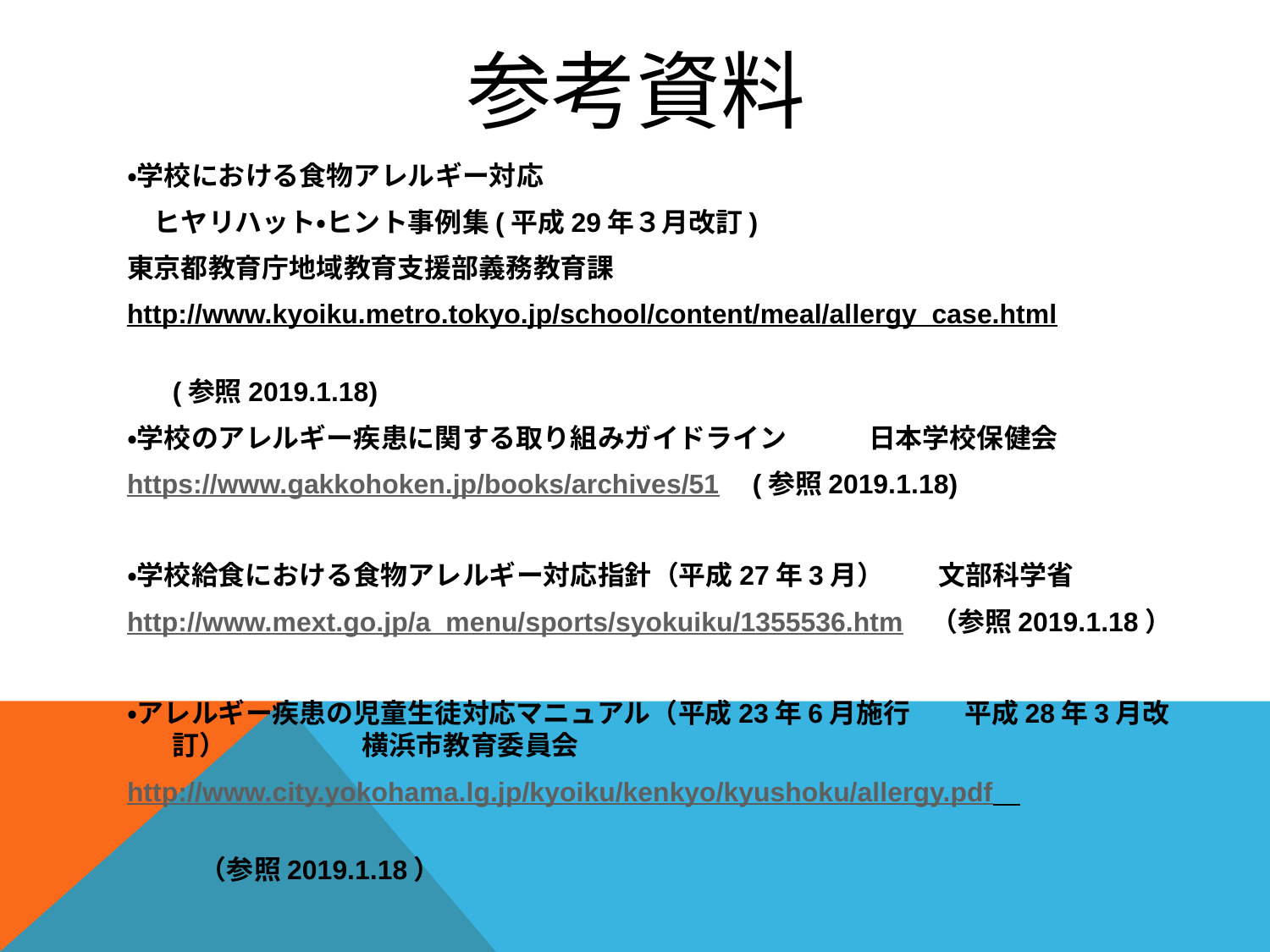

# 参考資料
・学校における食物アレルギー対応
　ヒヤリハット・ヒント事例集(平成29年３月改訂)
東京都教育庁地域教育支援部義務教育課
http://www.kyoiku.metro.tokyo.jp/school/content/meal/allergy_case.html
　　　　　　　　　　　　　　　　　　　　　　　　　　　　　　　　　　　　　　　(参照2019.1.18)
・学校のアレルギー疾患に関する取り組みガイドライン　　　日本学校保健会
https://www.gakkohoken.jp/books/archives/51　(参照2019.1.18)

・学校給食における食物アレルギー対応指針（平成27年3月）　　文部科学省
http://www.mext.go.jp/a_menu/sports/syokuiku/1355536.htm　（参照2019.1.18）

・アレルギー疾患の児童生徒対応マニュアル（平成23年6月施行　　平成28年3月改訂）　　　　　横浜市教育委員会
http://www.city.yokohama.lg.jp/kyoiku/kenkyo/kyushoku/allergy.pdf
　　　　　　　　　　　　　　　　　　　　　　　　　　　　　　　　　　　　　　　　（参照2019.1.18）